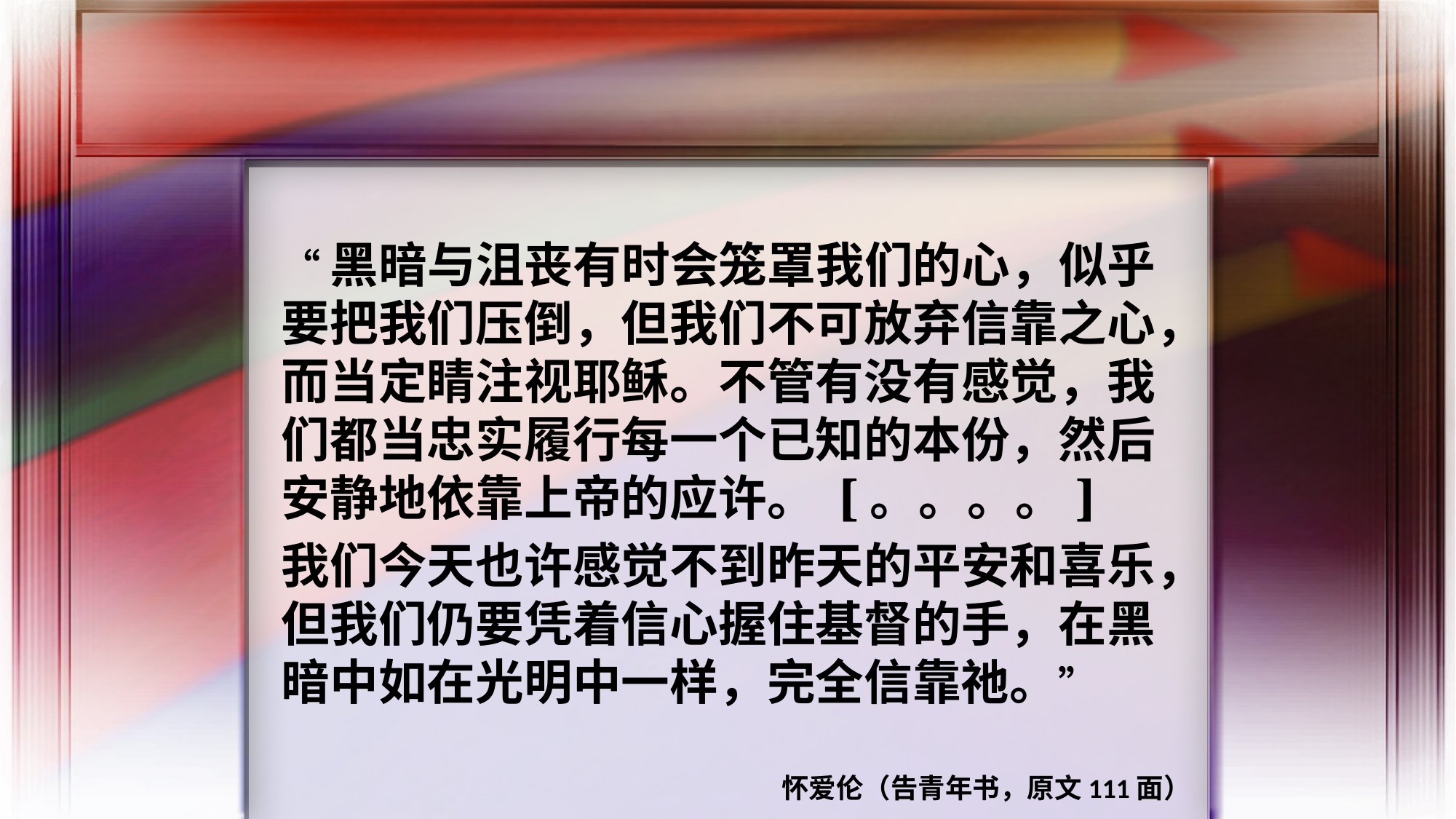

“黑暗与沮丧有时会笼罩我们的心，似乎要把我们压倒，但我们不可放弃信靠之心，而当定睛注视耶稣。不管有没有感觉，我们都当忠实履行每一个已知的本份，然后安静地依靠上帝的应许。 [。。。。]
我们今天也许感觉不到昨天的平安和喜乐，但我们仍要凭着信心握住基督的手，在黑暗中如在光明中一样，完全信靠祂。”
怀爱伦（告青年书，原文111面）